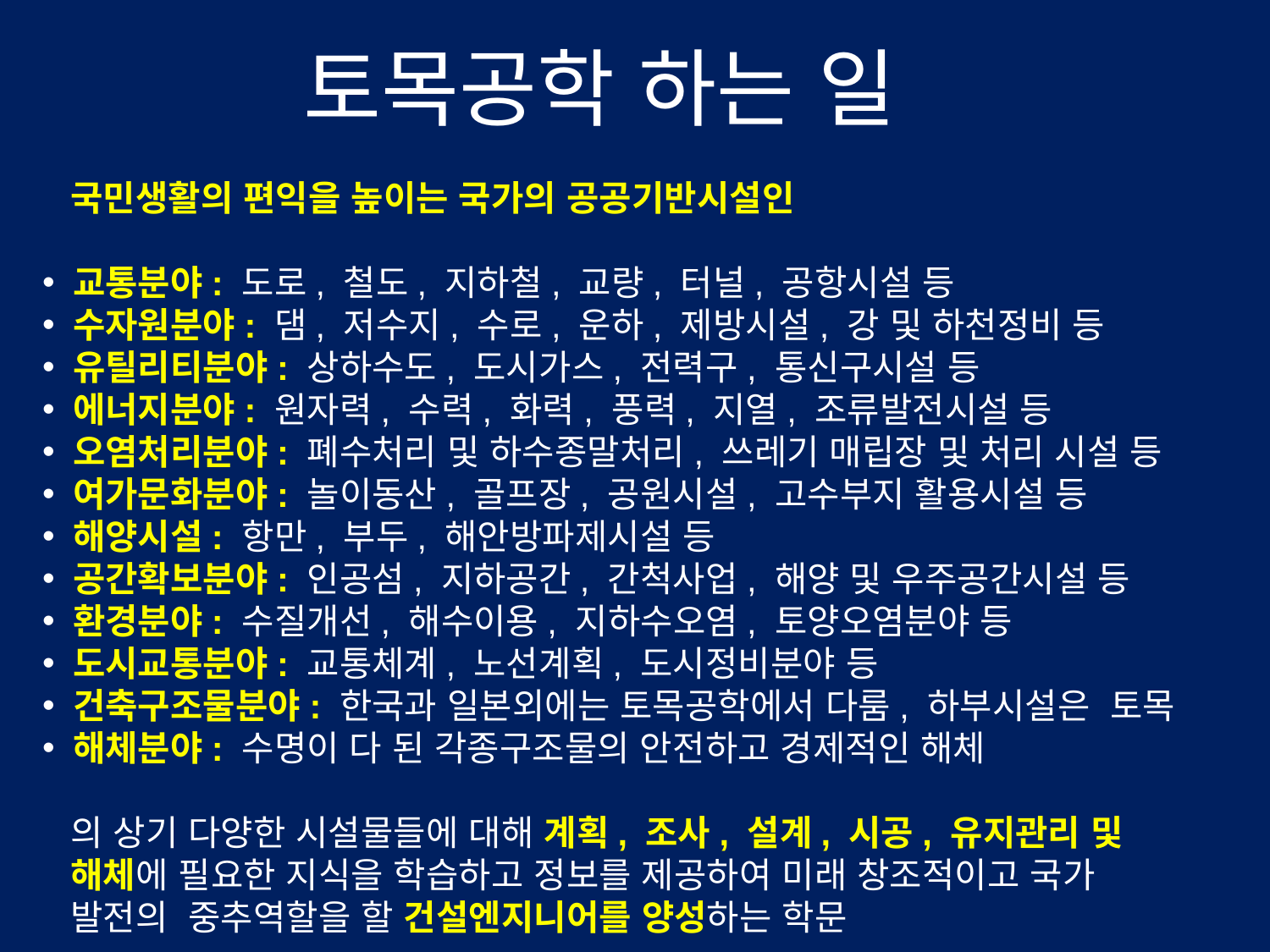

# 토목공학 하는 일
  국민생활의 편익을 높이는 국가의 공공기반시설인

 교통분야: 도로, 철도, 지하철, 교량, 터널, 공항시설 등
 수자원분야: 댐, 저수지, 수로, 운하, 제방시설, 강 및 하천정비 등
 유틸리티분야: 상하수도, 도시가스, 전력구, 통신구시설 등
 에너지분야: 원자력, 수력, 화력, 풍력, 지열, 조류발전시설 등
 오염처리분야: 폐수처리 및 하수종말처리, 쓰레기 매립장 및 처리 시설 등
 여가문화분야: 놀이동산, 골프장, 공원시설, 고수부지 활용시설 등
 해양시설: 항만, 부두, 해안방파제시설 등
 공간확보분야: 인공섬, 지하공간, 간척사업, 해양 및 우주공간시설 등
 환경분야: 수질개선, 해수이용, 지하수오염, 토양오염분야 등
 도시교통분야: 교통체계, 노선계획, 도시정비분야 등
 건축구조물분야: 한국과 일본외에는 토목공학에서 다룸, 하부시설은  토목
 해체분야: 수명이 다 된 각종구조물의 안전하고 경제적인 해체

  의 상기 다양한 시설물들에 대해 계획, 조사, 설계, 시공, 유지관리 및
  해체에 필요한 지식을 학습하고 정보를 제공하여 미래 창조적이고 국가
  발전의  중추역할을 할 건설엔지니어를 양성하는 학문